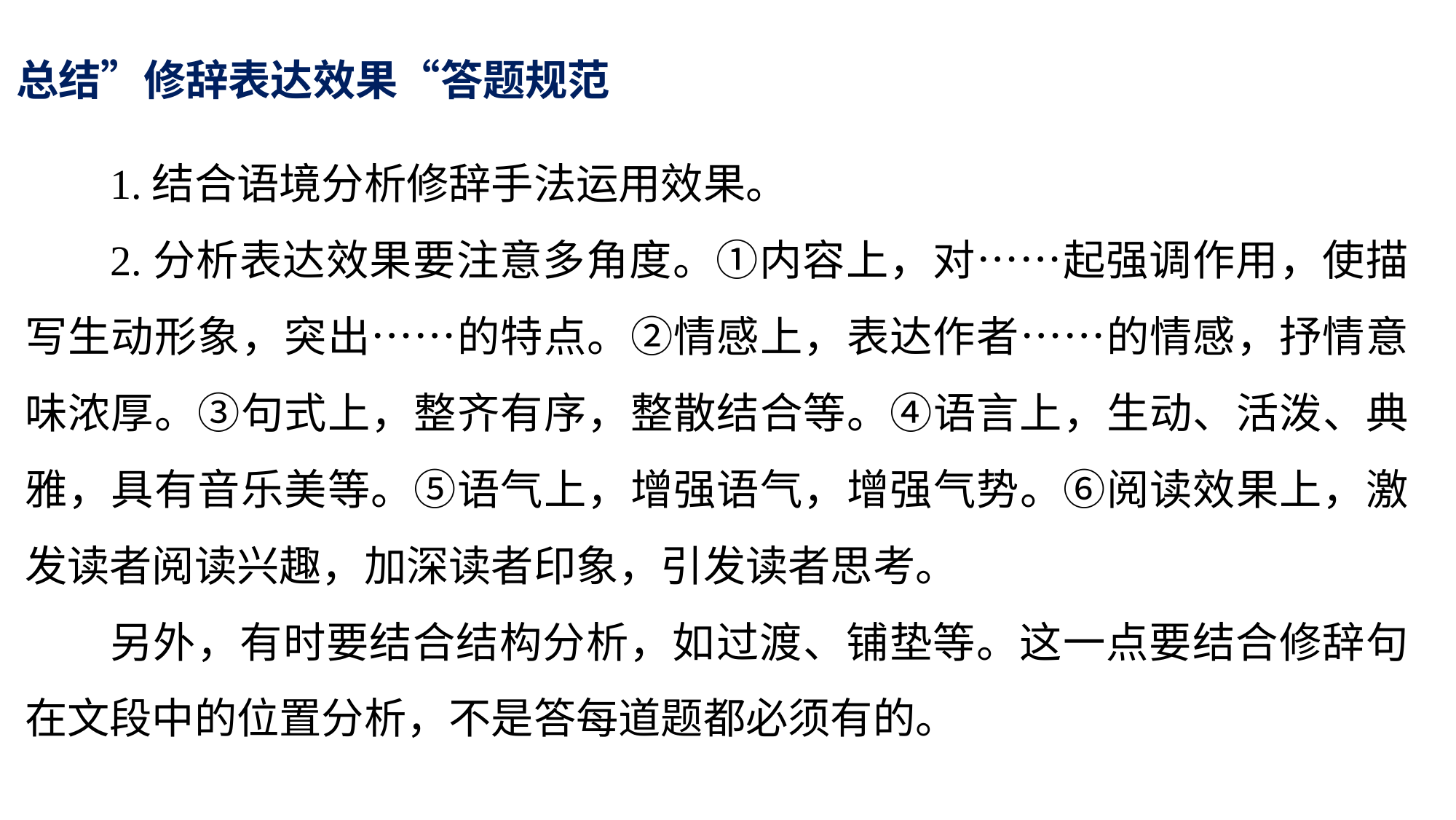

总结”修辞表达效果“答题规范
1.结合语境分析修辞手法运用效果。
2.分析表达效果要注意多角度。①内容上，对……起强调作用，使描写生动形象，突出……的特点。②情感上，表达作者……的情感，抒情意味浓厚。③句式上，整齐有序，整散结合等。④语言上，生动、活泼、典雅，具有音乐美等。⑤语气上，增强语气，增强气势。⑥阅读效果上，激发读者阅读兴趣，加深读者印象，引发读者思考。
另外，有时要结合结构分析，如过渡、铺垫等。这一点要结合修辞句在文段中的位置分析，不是答每道题都必须有的。